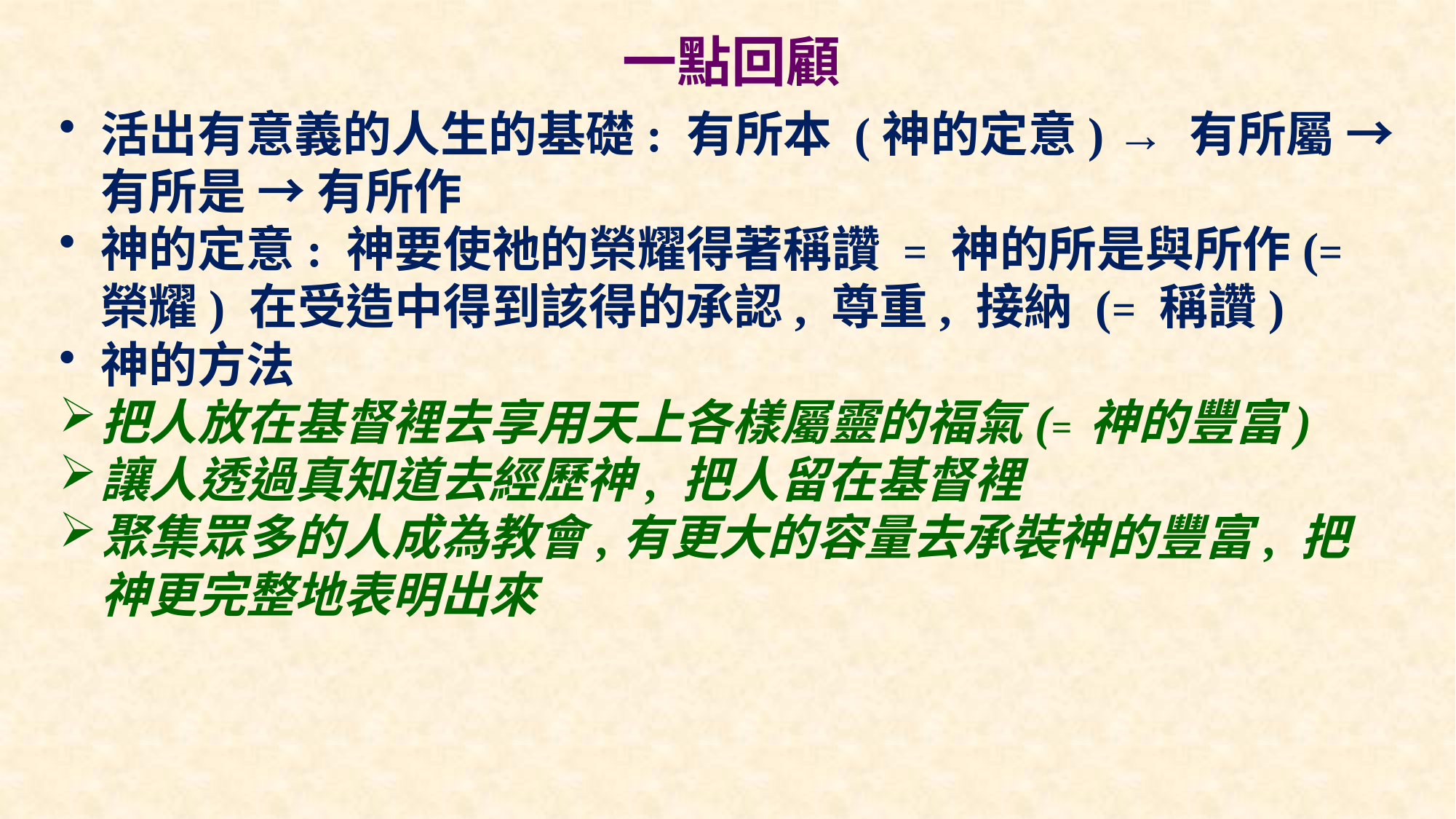

# 一點回顧
活出有意義的人生的基礎: 有所本 (神的定意) → 有所屬 → 有所是 → 有所作
神的定意: 神要使祂的榮耀得著稱讚 = 神的所是與所作(= 榮耀) 在受造中得到該得的承認, 尊重, 接納 (= 稱讚)
神的方法
把人放在基督裡去享用天上各樣屬靈的福氣(= 神的豐富)
讓人透過真知道去經歷神, 把人留在基督裡
聚集眾多的人成為教會,有更大的容量去承裝神的豐富, 把神更完整地表明出來